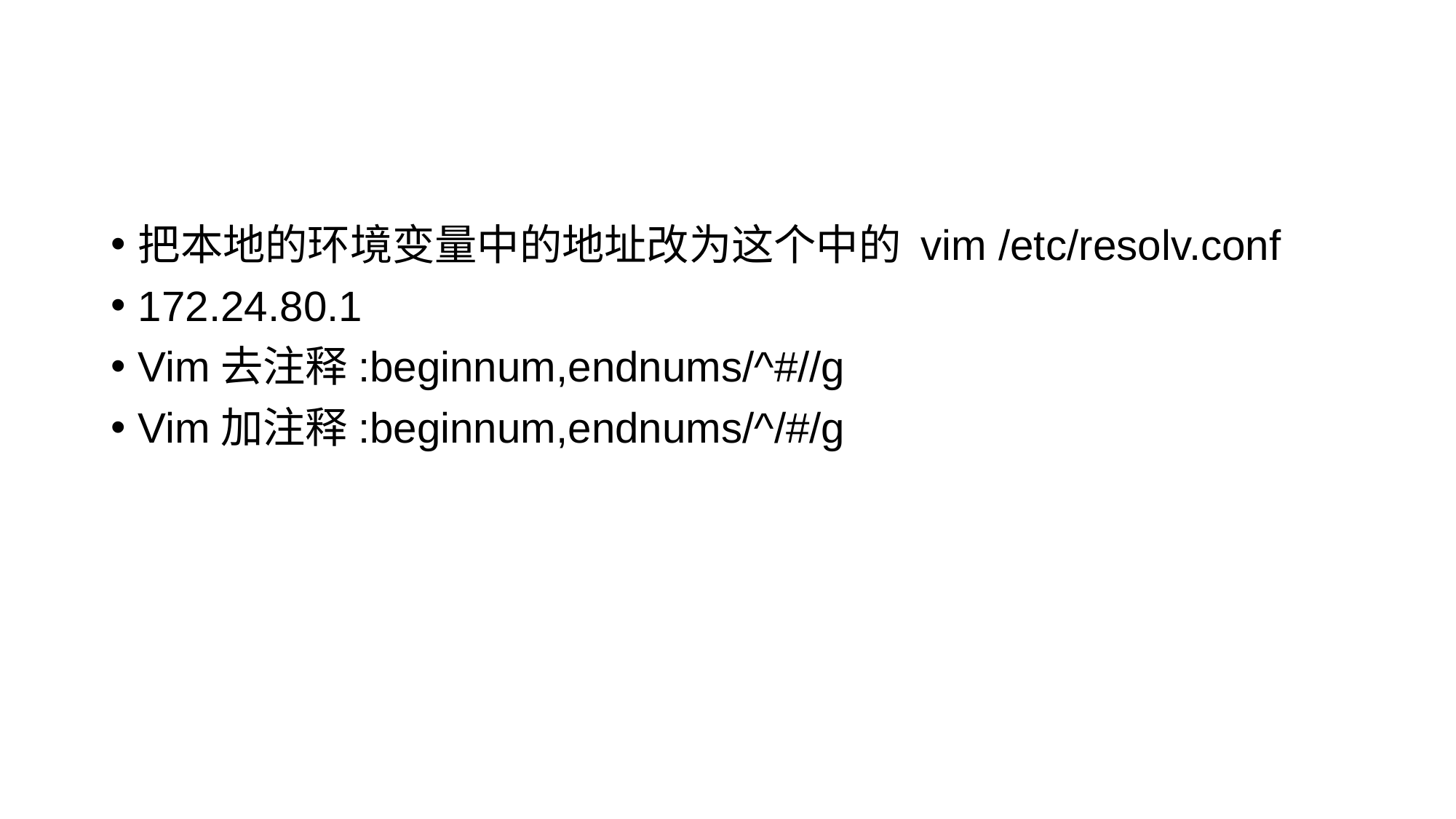

#
把本地的环境变量中的地址改为这个中的 vim /etc/resolv.conf
172.24.80.1
Vim去注释:beginnum,endnums/^#//g
Vim加注释:beginnum,endnums/^/#/g